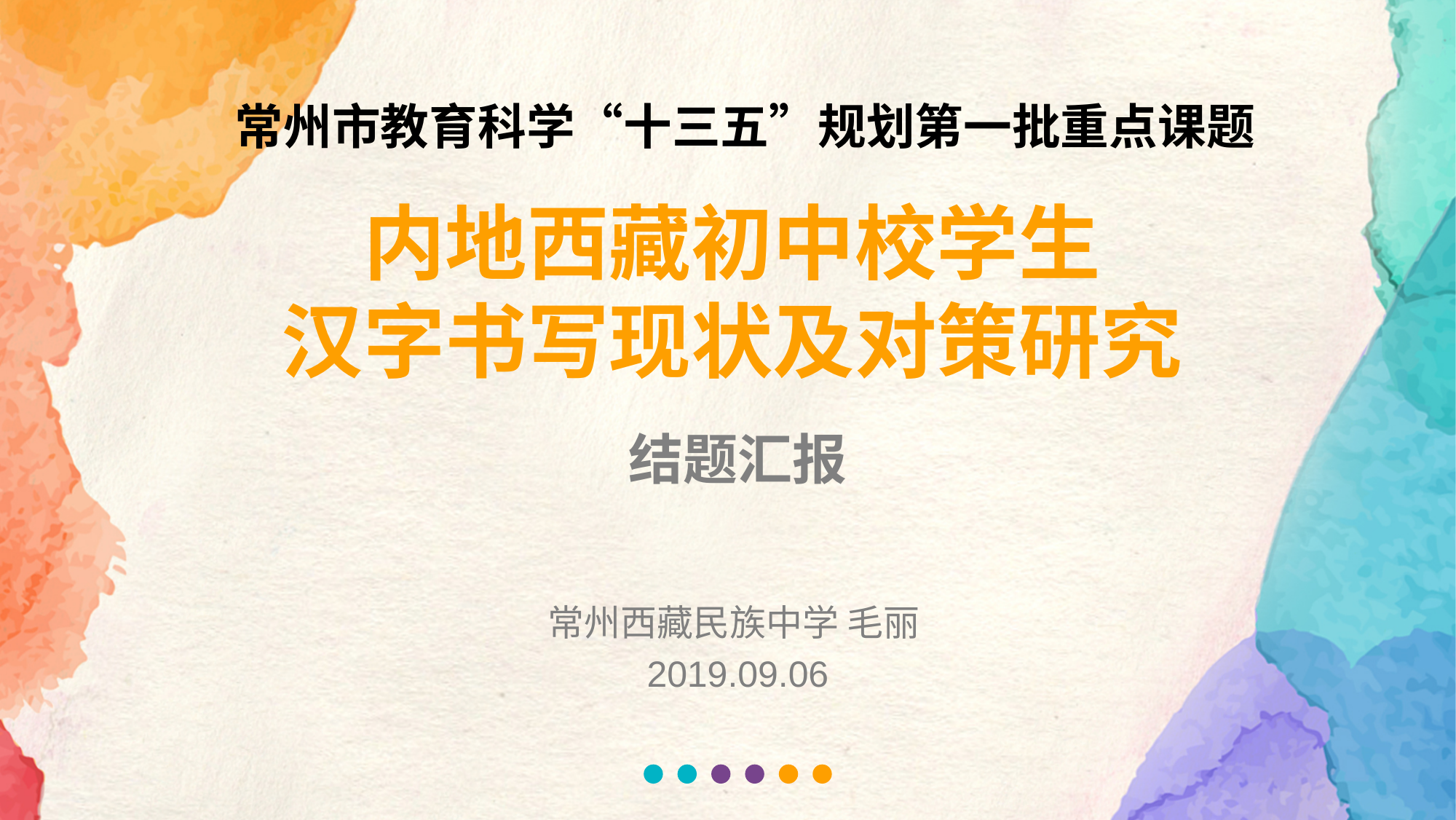

常州市教育科学“十三五”规划第一批重点课题
内地西藏初中校学生
汉字书写现状及对策研究
结题汇报

常州西藏民族中学 毛丽
2019.09.06